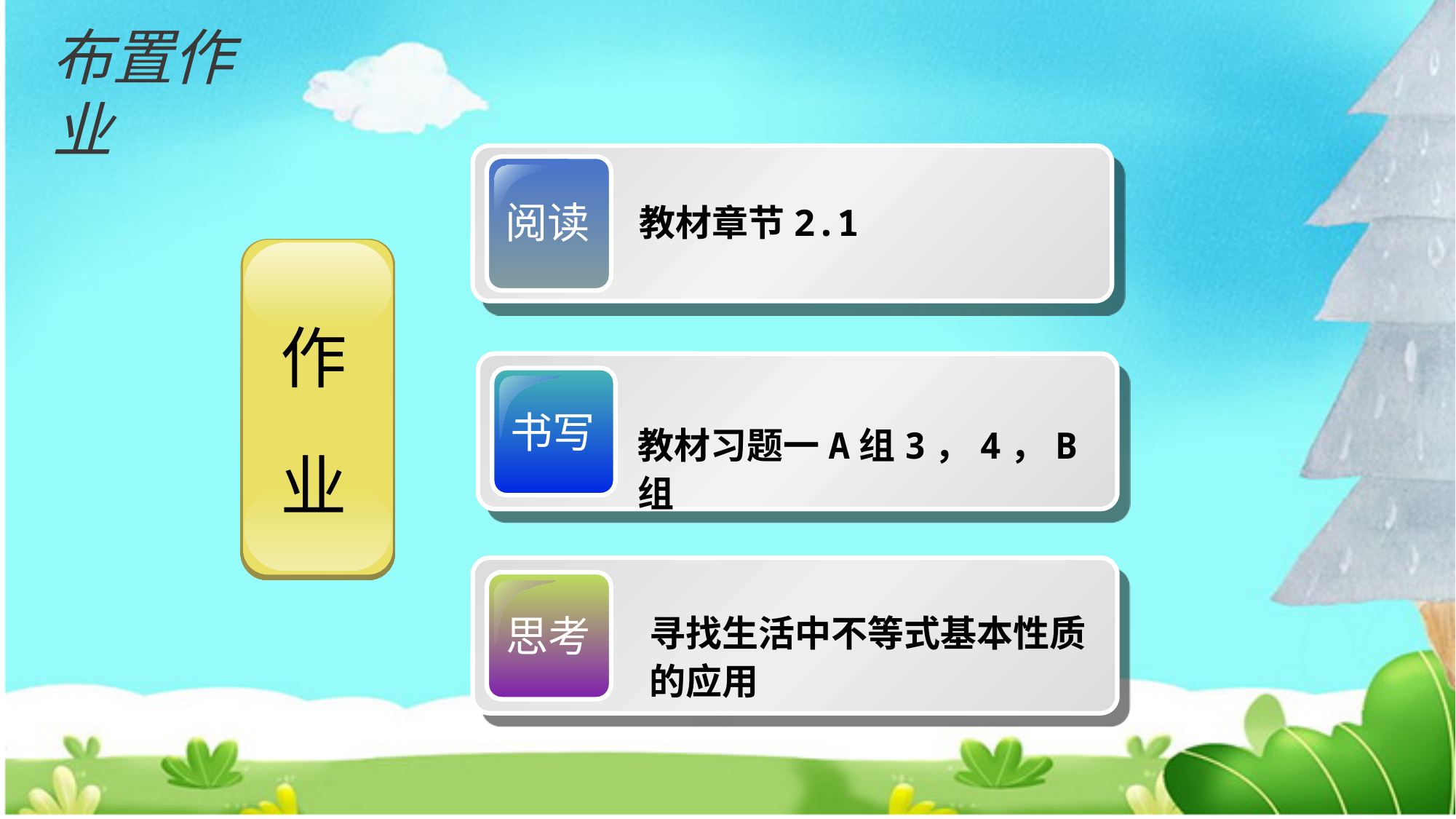

布置作业

阅读
教材章节2.1

书写
教材习题一A组3，4，B组

思考
寻找生活中不等式基本性质的应用

作
业